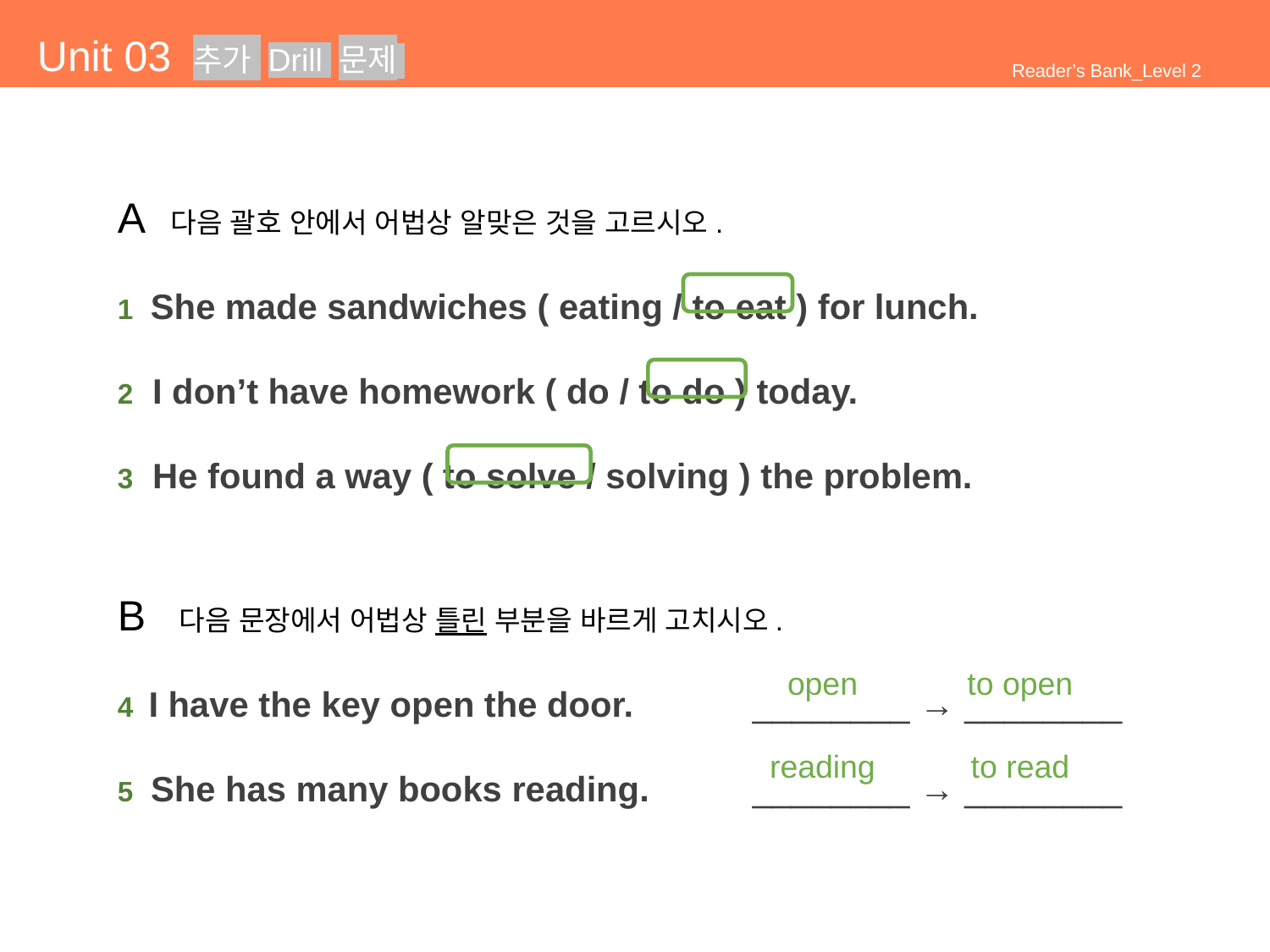

# Unit 03 추가 Drill 문제
Reader’s Bank_Level 2

A  다음 괄호 안에서 어법상 알맞은 것을 고르시오.
1  She made sandwiches ( eating / to eat ) for lunch.
2  I don’t have homework ( do / to do ) today.
3  He found a way ( to solve / solving ) the problem.

B  다음 문장에서 어법상 틀린 부분을 바르게 고치시오.
4  I have the key open the door.	________ → ________
5  She has many books reading.	________ → ________

open
to open
reading
to read